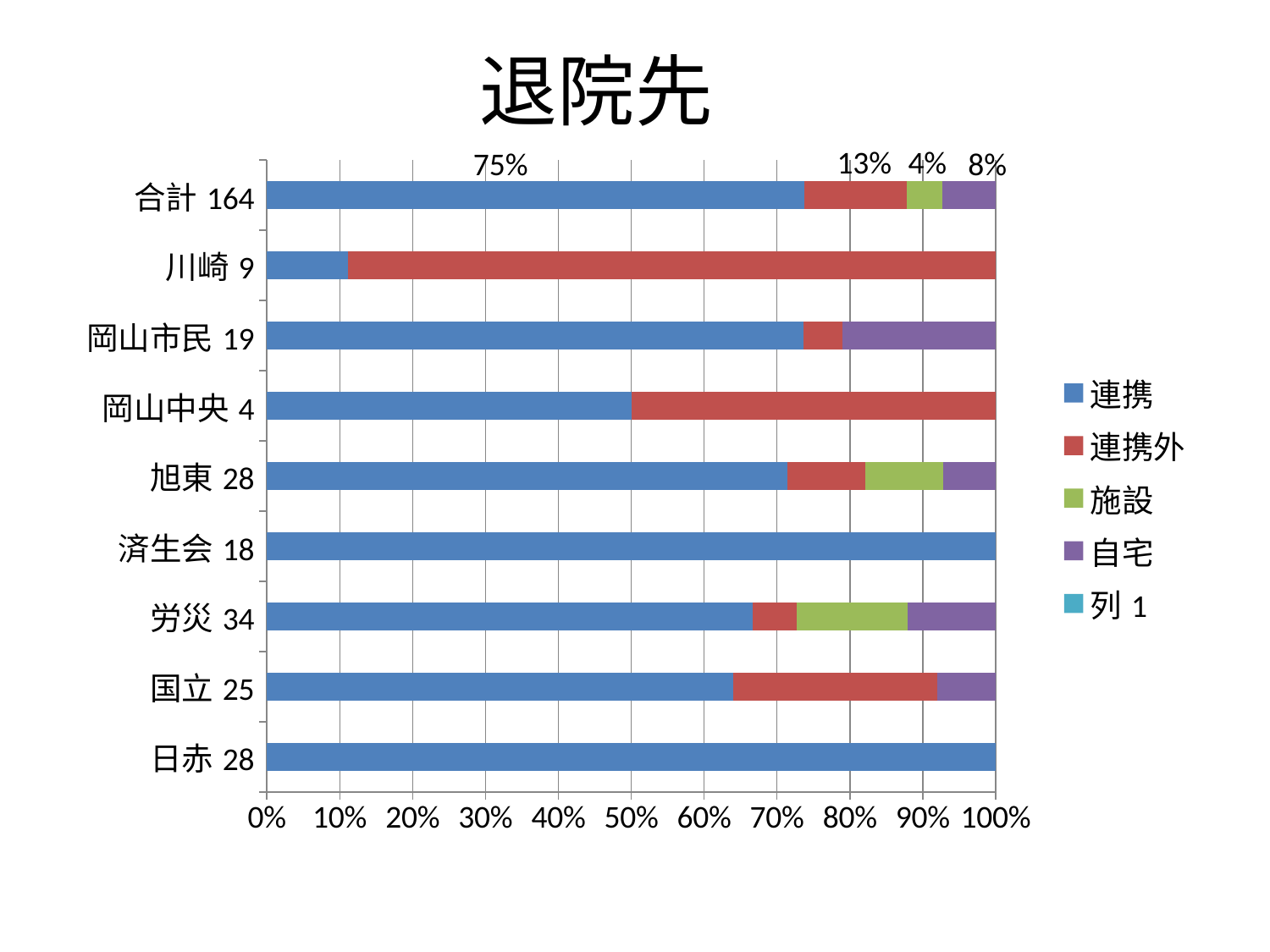

退院先
13%
4%
8%
75%

### Chart

| Category | 連携 | 連携外 | 施設 | 自宅 | 列1 |
|---|---|---|---|---|---|
| 日赤28 | 28.0 | 0.0 | 0.0 | 0.0 | None |
| 国立25 | 16.0 | 7.0 | 0.0 | 2.0 | None |
| 労災34 | 22.0 | 2.0 | 5.0 | 4.0 | None |
| 済生会18 | 18.0 | 0.0 | 0.0 | 0.0 | None |
| 旭東28 | 20.0 | 3.0 | 3.0 | 2.0 | None |
| 岡山中央4 | 2.0 | 2.0 | 0.0 | 0.0 | None |
| 岡山市民19 | 14.0 | 1.0 | 0.0 | 4.0 | None |
| 川崎9 | 1.0 | 8.0 | 0.0 | 0.0 | None |
| 合計164 | 121.0 | 23.0 | 8.0 | 12.0 | None |